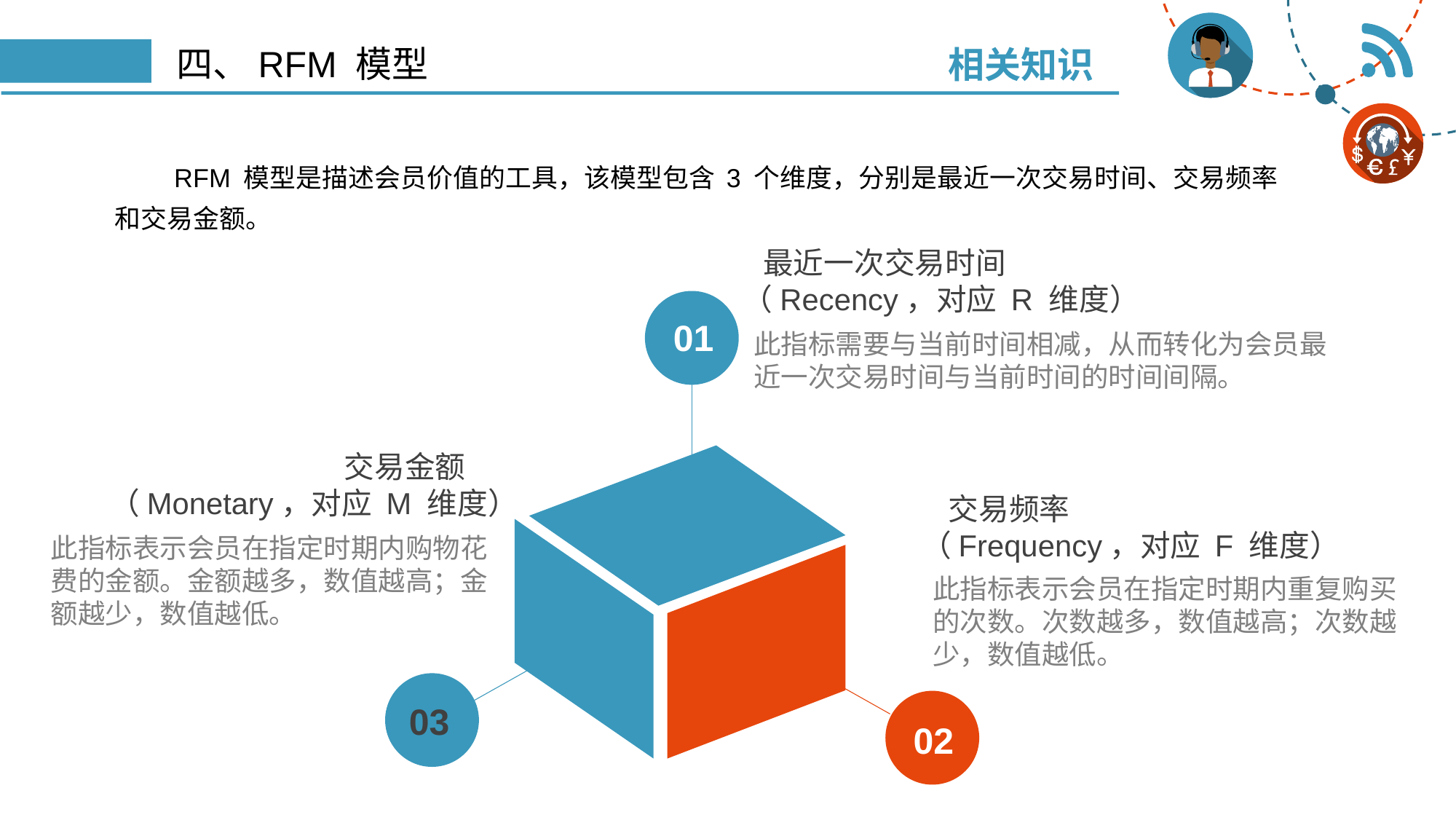

相关知识
# 四、RFM 模型
RFM 模型是描述会员价值的工具，该模型包含 3 个维度，分别是最近一次交易时间、交易频率和交易金额。
  最近一次交易时间
（Recency，对应 R 维度）

01
此指标需要与当前时间相减，从而转化为会员最近一次交易时间与当前时间的时间间隔。
                                     交易金额
（Monetary，对应 M 维度）

   交易频率
（Frequency，对应 F 维度）
此指标表示会员在指定时期内购物花费的金额。金额越多，数值越高；金额越少，数值越低。

此指标表示会员在指定时期内重复购买的次数。次数越多，数值越高；次数越少，数值越低。

03
02